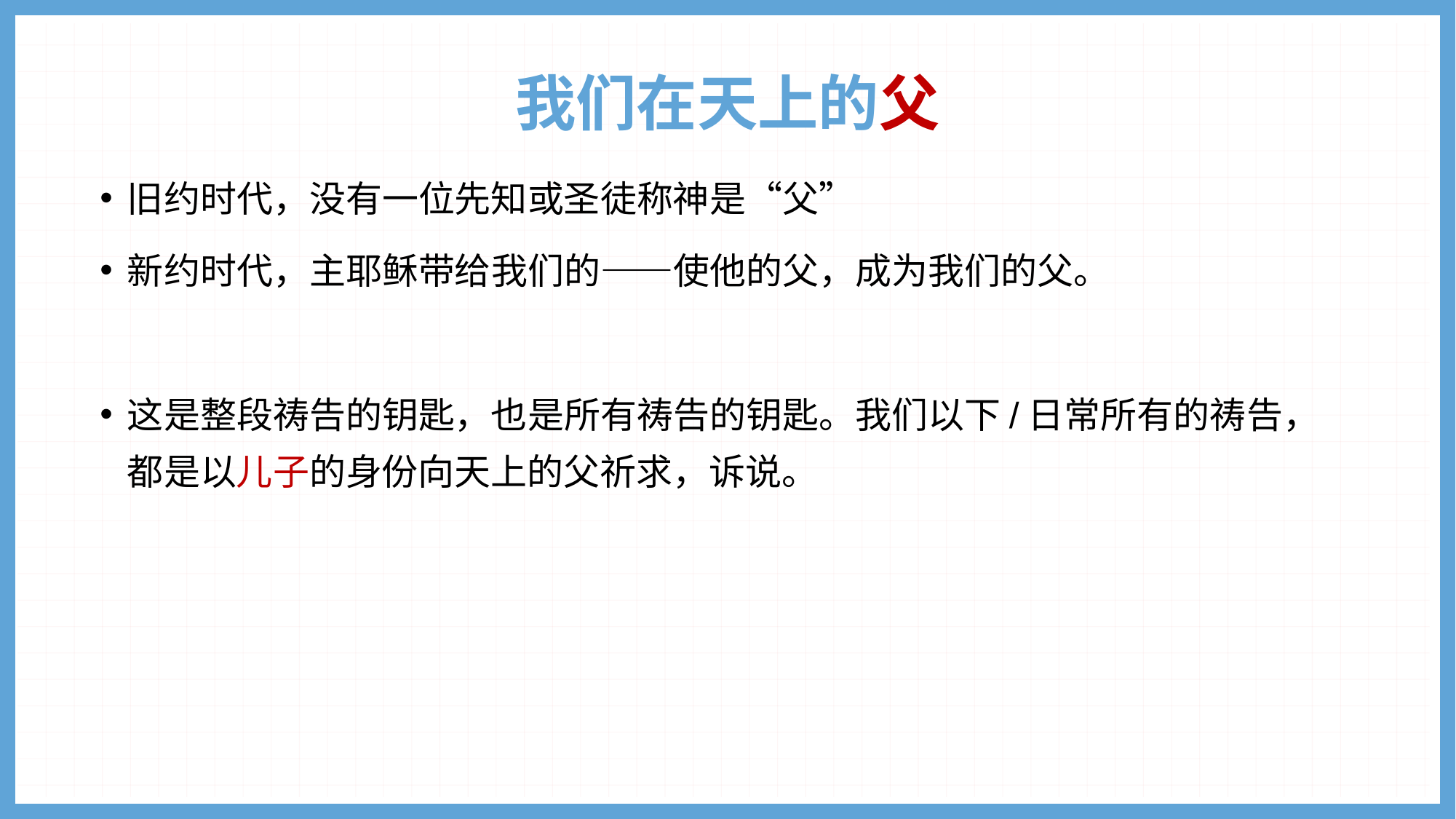

# 我们在天上的父
旧约时代，没有一位先知或圣徒称神是“父”
新约时代，主耶稣带给我们的——使他的父，成为我们的父。

这是整段祷告的钥匙，也是所有祷告的钥匙。我们以下/日常所有的祷告，都是以儿子的身份向天上的父祈求，诉说。